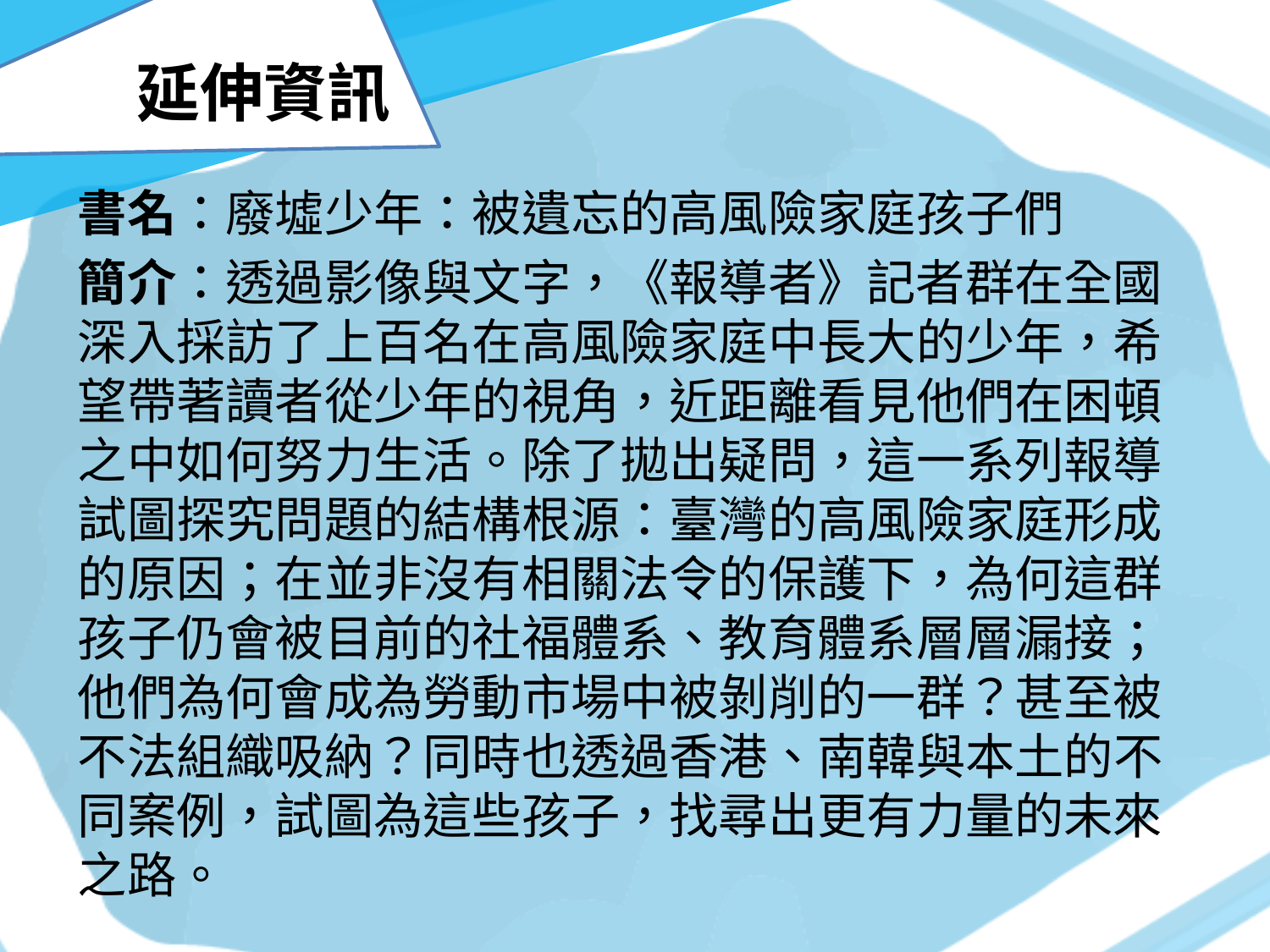

書名：廢墟少年：被遺忘的高風險家庭孩子們
簡介：透過影像與文字，《報導者》記者群在全國深入採訪了上百名在高風險家庭中長大的少年，希望帶著讀者從少年的視角，近距離看見他們在困頓之中如何努力生活。除了拋出疑問，這一系列報導試圖探究問題的結構根源：臺灣的高風險家庭形成的原因；在並非沒有相關法令的保護下，為何這群孩子仍會被目前的社福體系、教育體系層層漏接；他們為何會成為勞動市場中被剝削的一群？甚至被不法組織吸納？同時也透過香港、南韓與本土的不同案例，試圖為這些孩子，找尋出更有力量的未來之路。